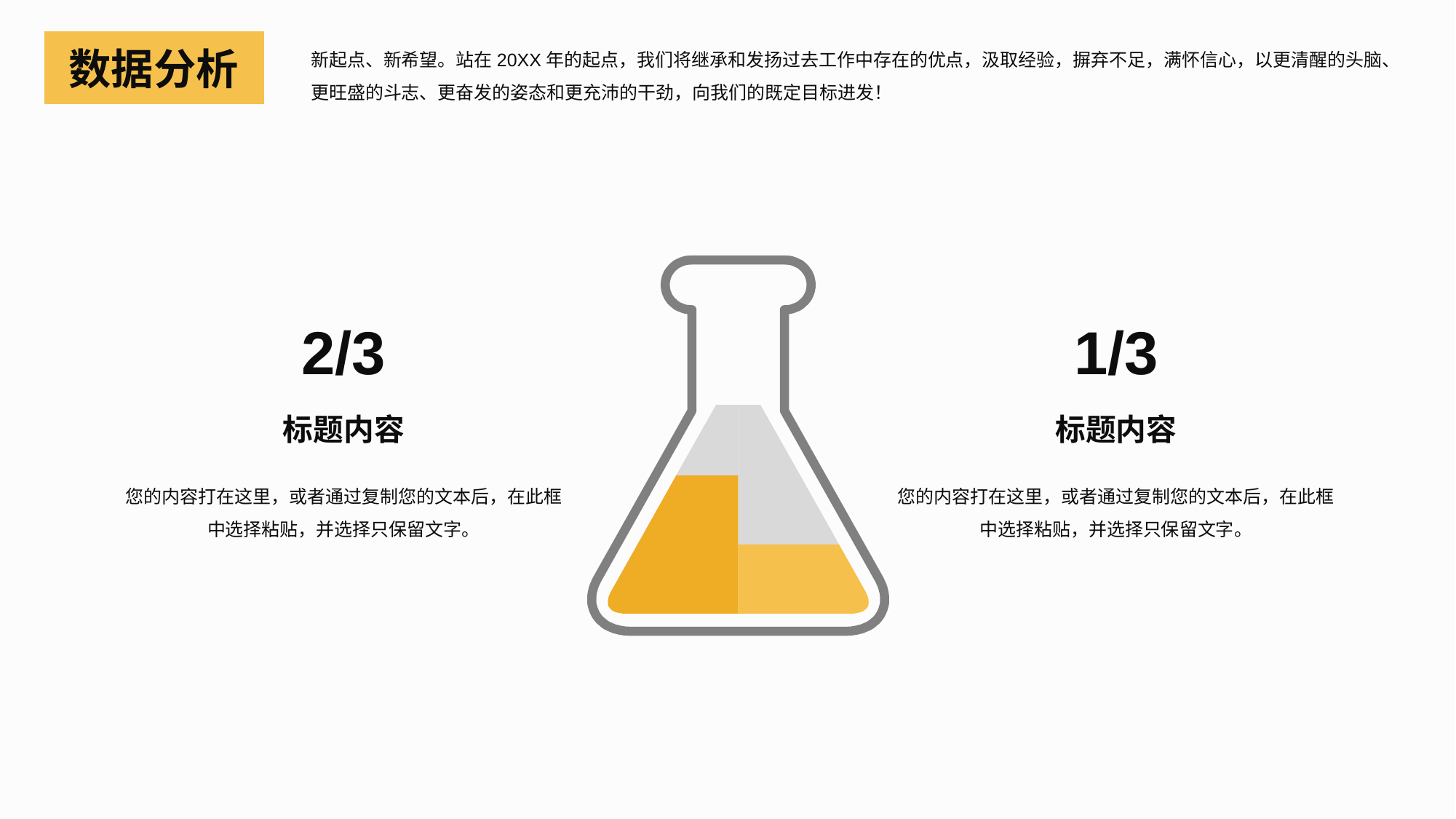

数据分析
新起点、新希望。站在20XX年的起点，我们将继承和发扬过去工作中存在的优点，汲取经验，摒弃不足，满怀信心，以更清醒的头脑、更旺盛的斗志、更奋发的姿态和更充沛的干劲，向我们的既定目标进发！

2/3
标题内容
您的内容打在这里，或者通过复制您的文本后，在此框中选择粘贴，并选择只保留文字。
1/3
标题内容
您的内容打在这里，或者通过复制您的文本后，在此框中选择粘贴，并选择只保留文字。